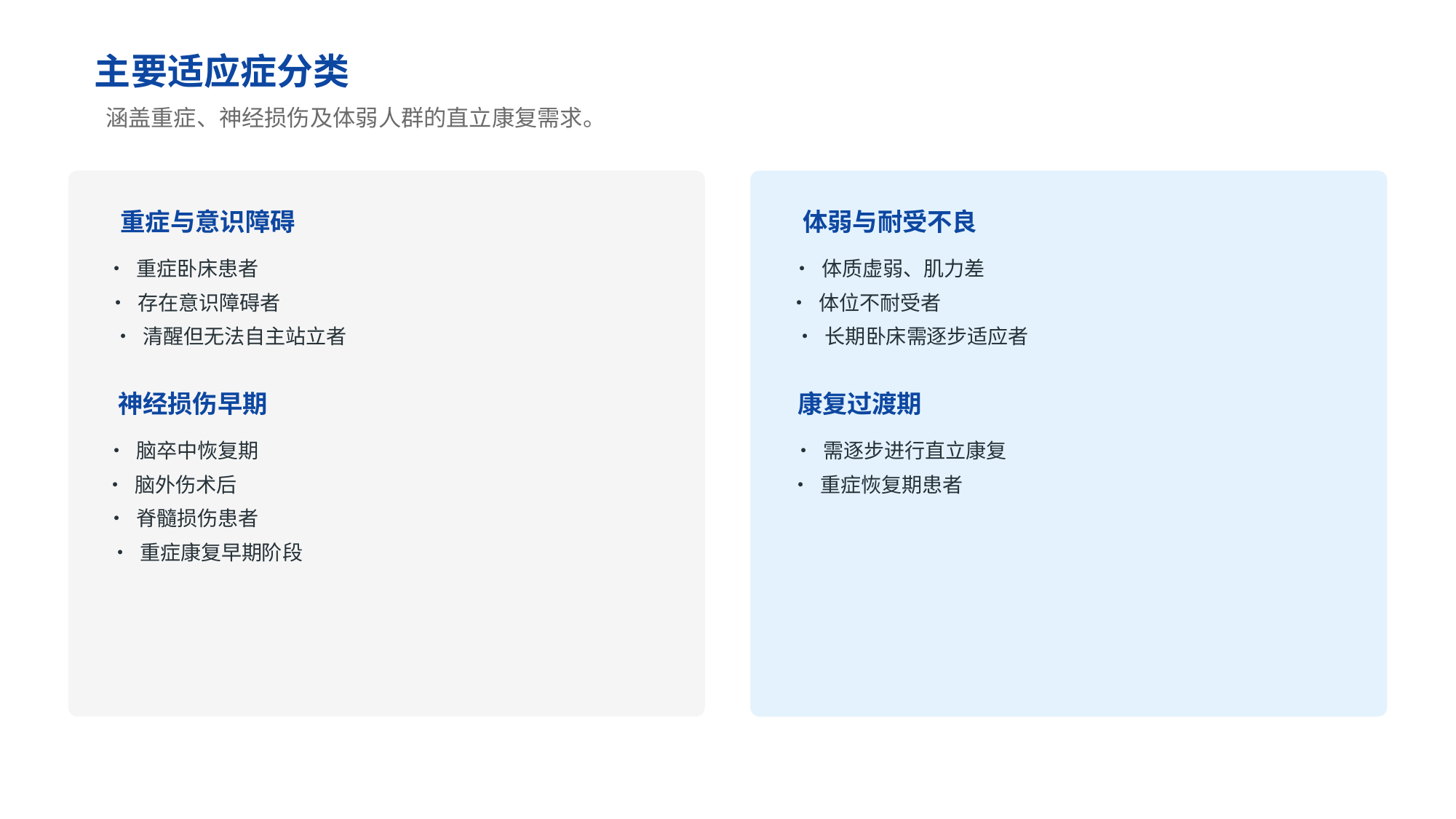

主要适应症分类
涵盖重症、神经损伤及体弱人群的直立康复需求。

重症与意识障碍
• 重症卧床患者
• 存在意识障碍者
• 清醒但无法自主站立者
神经损伤早期
• 脑卒中恢复期
• 脑外伤术后
• 脊髓损伤患者
• 重症康复早期阶段

体弱与耐受不良
• 体质虚弱、肌力差
• 体位不耐受者
• 长期卧床需逐步适应者
康复过渡期
• 需逐步进行直立康复
• 重症恢复期患者